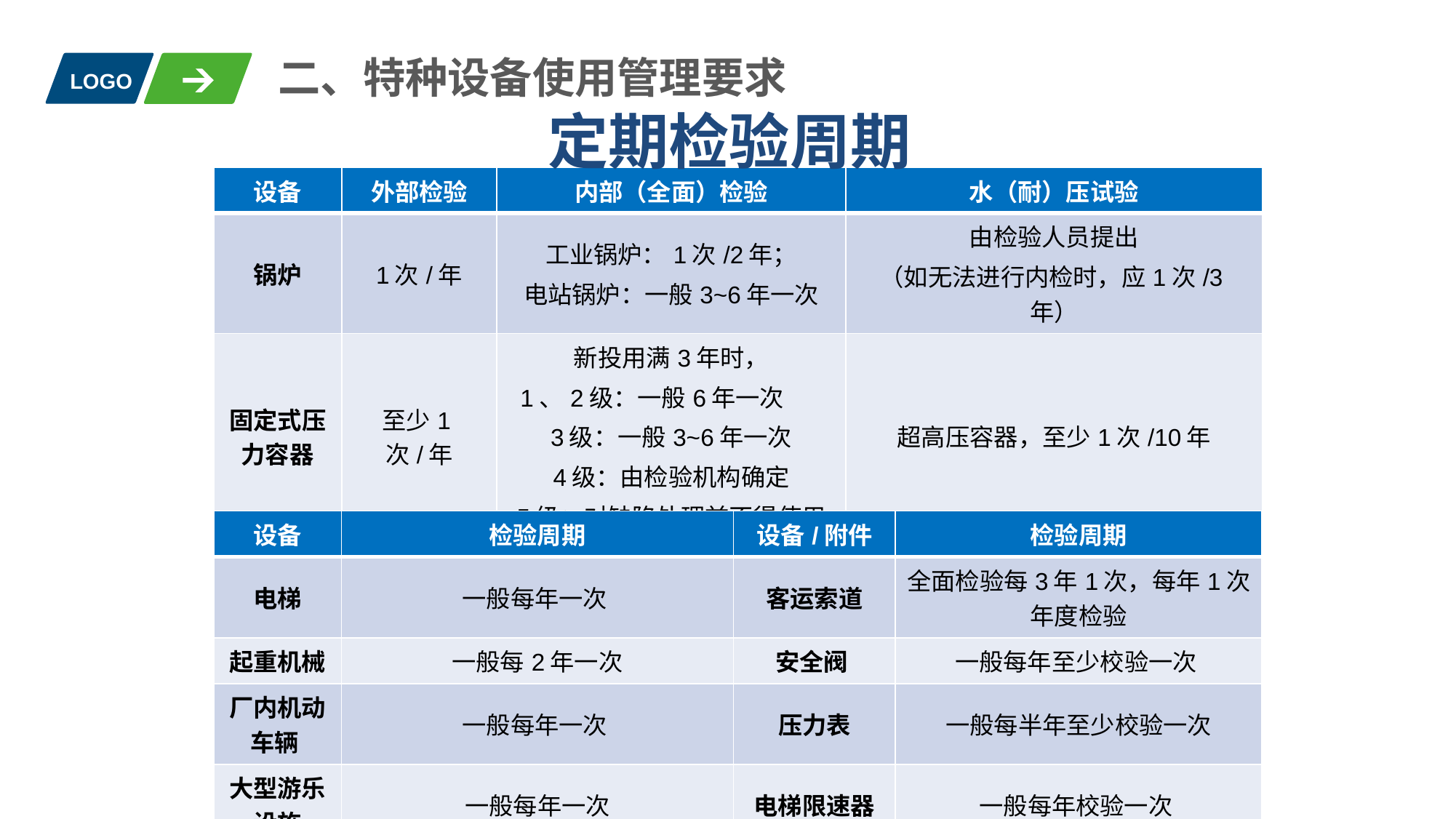

定期检验周期
二、特种设备使用管理要求

LOGO

| 设备 | 外部检验 | 内部（全面）检验 | 水（耐）压试验 |
| --- | --- | --- | --- |
| 锅炉 | 1次/年 | 工业锅炉：1次/2年； 电站锅炉：一般3~6年一次 | 由检验人员提出 （如无法进行内检时，应1次/3年） |
| 固定式压力容器 | 至少1次/年 | 新投用满3年时， 1、2级：一般6年一次 3级：一般3~6年一次 4级：由检验机构确定 5级：对缺陷处理前不得使用 | 超高压容器，至少1次/10年 |
| 压力管道 | 工业管道：1年1次在线检验；全面检验周期一般不超过6年 |  |  |
| 设备 | 检验周期 | 设备/附件 | 检验周期 |
| --- | --- | --- | --- |
| 电梯 | 一般每年一次 | 客运索道 | 全面检验每3年1次，每年1次年度检验 |
| 起重机械 | 一般每2年一次 | 安全阀 | 一般每年至少校验一次 |
| 厂内机动车辆 | 一般每年一次 | 压力表 | 一般每半年至少校验一次 |
| 大型游乐设施 | 一般每年一次 | 电梯限速器 | 一般每年校验一次 |